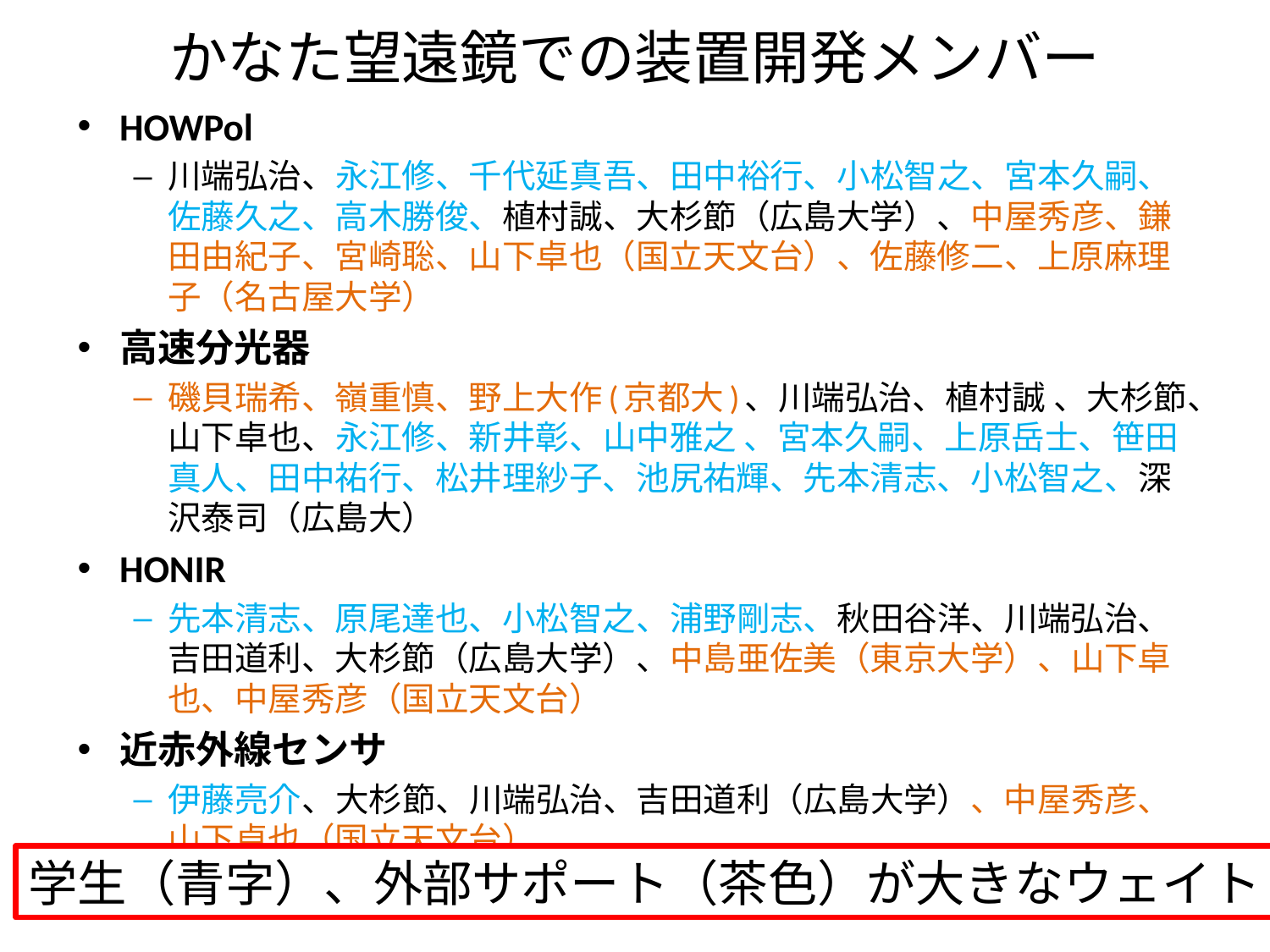

# かなた望遠鏡での装置開発メンバー
HOWPol
川端弘治、永江修、千代延真吾、田中裕行、小松智之、宮本久嗣、佐藤久之、高木勝俊、植村誠、大杉節（広島大学）、中屋秀彦、鎌田由紀子、宮崎聡、山下卓也（国立天文台）、佐藤修二、上原麻理子（名古屋大学）
高速分光器
磯貝瑞希、嶺重慎、野上大作(京都大)、川端弘治、植村誠 、大杉節、山下卓也、永江修、新井彰、山中雅之 、宮本久嗣、上原岳士、笹田真人、田中祐行、松井理紗子、池尻祐輝、先本清志、小松智之、深沢泰司（広島大）
HONIR
先本清志、原尾達也、小松智之、浦野剛志、秋田谷洋、川端弘治、吉田道利、大杉節（広島大学）、中島亜佐美（東京大学）、山下卓也、中屋秀彦（国立天文台）
近赤外線センサ
伊藤亮介、大杉節、川端弘治、吉田道利（広島大学）、中屋秀彦、山下卓也（国立天文台）
学生（青字）、外部サポート（茶色）が大きなウェイト